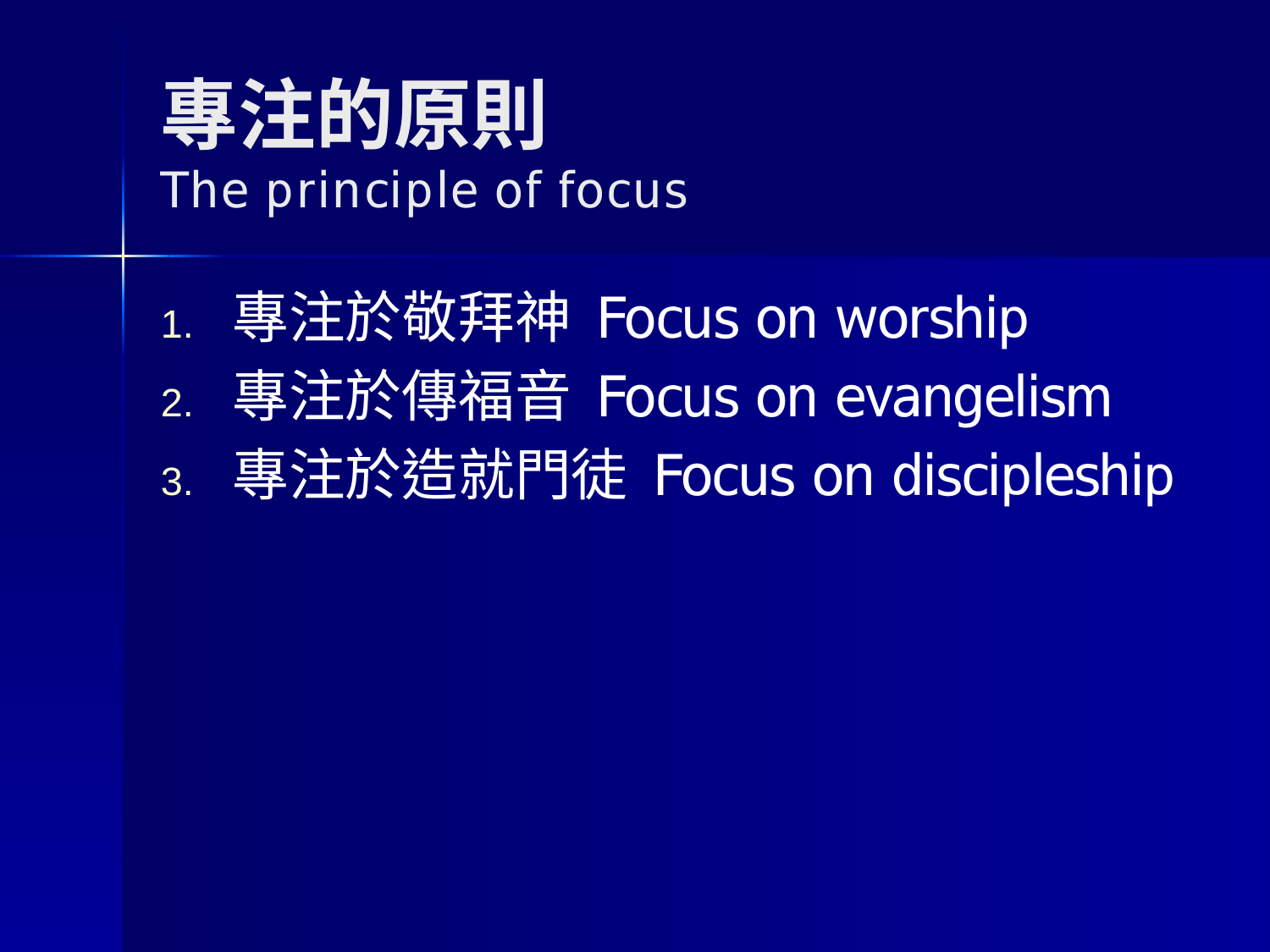

# 專注的原則 The principle of focus
專注於敬拜神 Focus on worship
專注於傳福音 Focus on evangelism
專注於造就門徒 Focus on discipleship